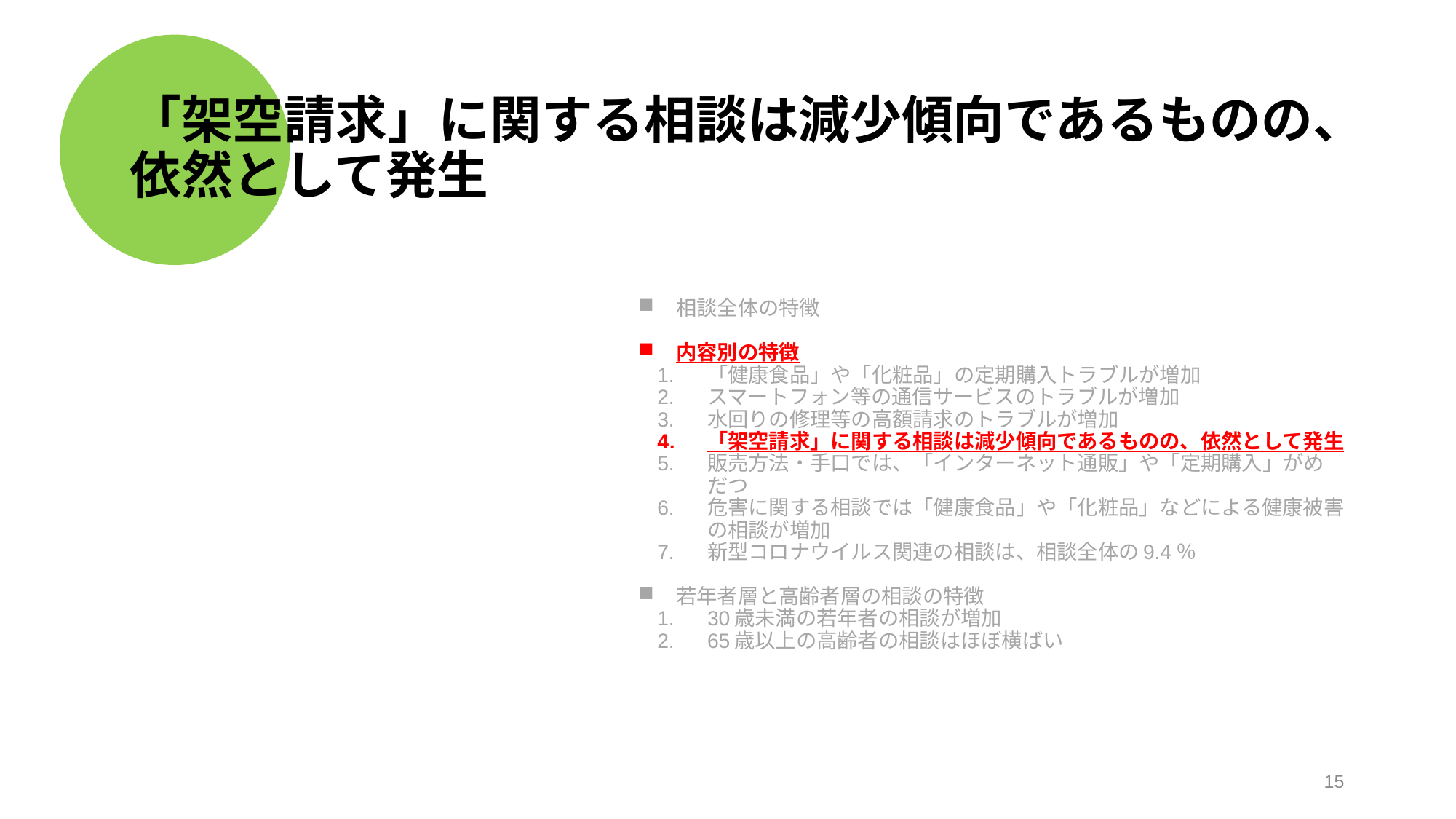

「架空請求」に関する相談は減少傾向であるものの、依然として発生
相談全体の特徴

内容別の特徴
「健康食品」や「化粧品」の定期購入トラブルが増加
スマートフォン等の通信サービスのトラブルが増加
水回りの修理等の高額請求のトラブルが増加
「架空請求」に関する相談は減少傾向であるものの、依然として発生
販売方法・手口では、「インターネット通販」や「定期購入」がめだつ
危害に関する相談では「健康食品」や「化粧品」などによる健康被害の相談が増加
新型コロナウイルス関連の相談は、相談全体の9.4％

若年者層と高齢者層の相談の特徴
30歳未満の若年者の相談が増加
65歳以上の高齢者の相談はほぼ横ばい
15